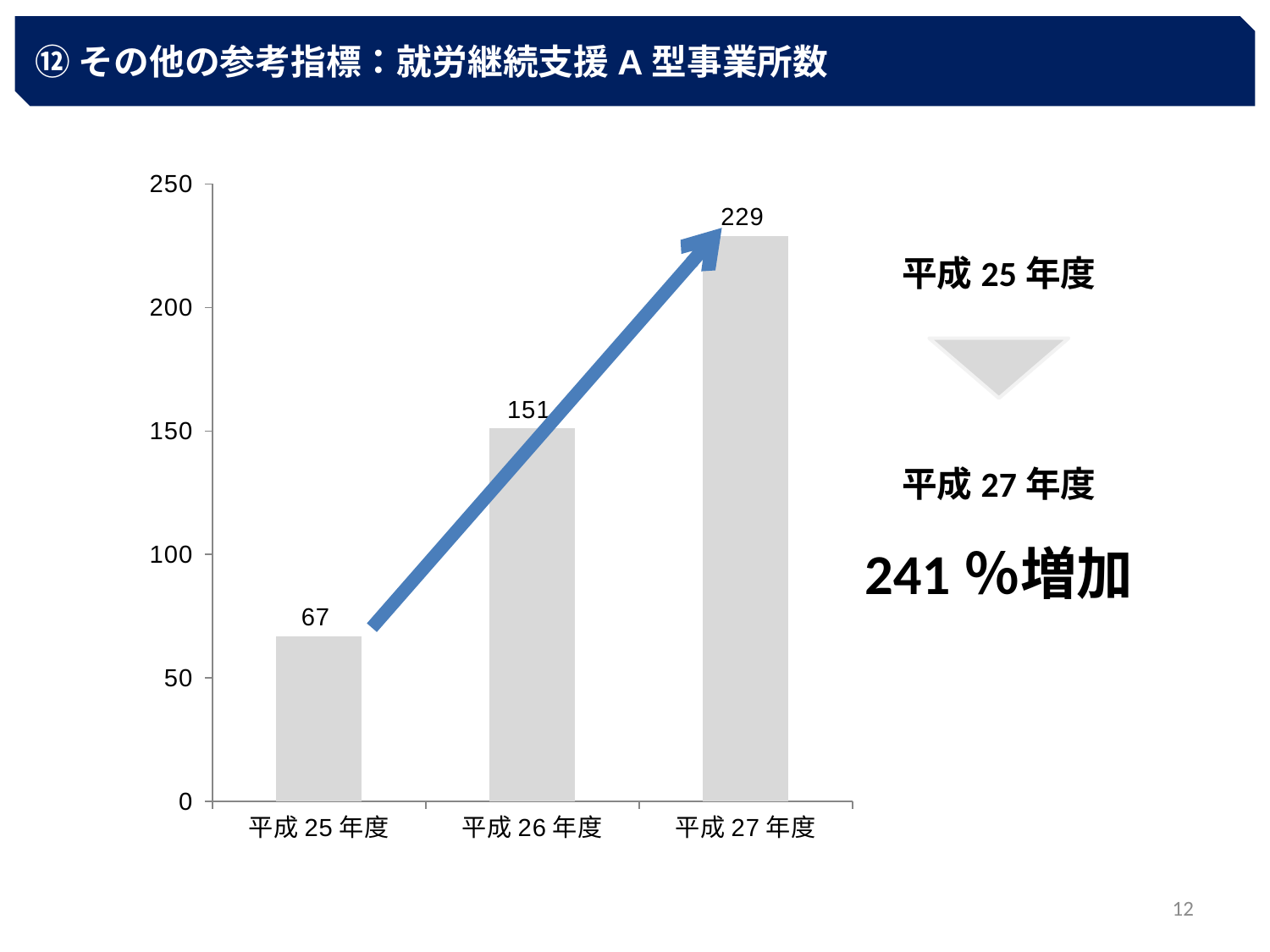

⑫その他の参考指標：就労継続支援A型事業所数

### Chart

| Category | 就労継続支援Ａ型事業所 |
|---|---|
| 平成25年度 | 67.0 |
| 平成26年度 | 151.0 |
| 平成27年度 | 229.0 |
平成25年度

平成27年度

241％増加

12